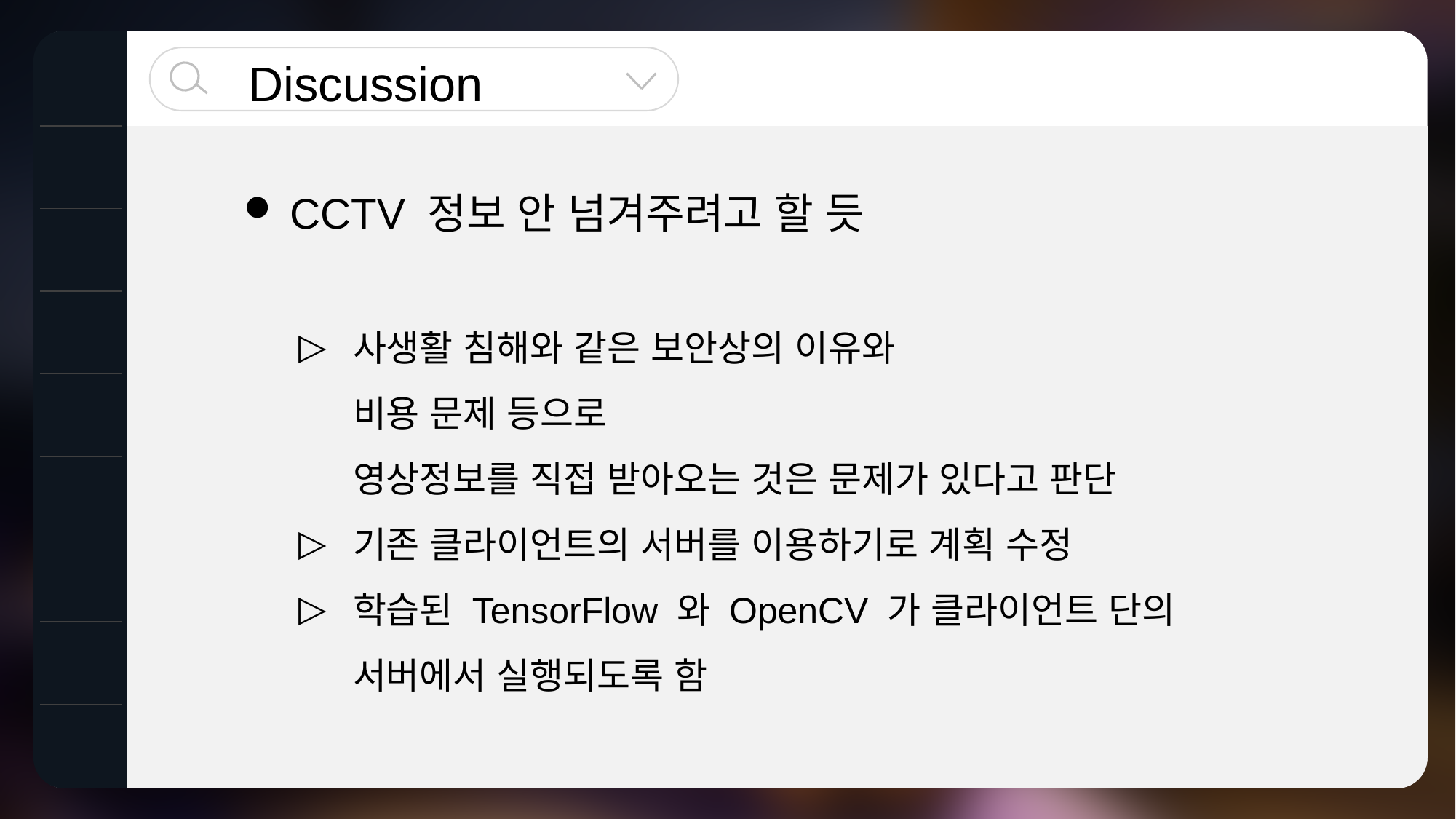

Discussion
 CCTV 정보 안 넘겨주려고 할 듯

사생활 침해와 같은 보안상의 이유와
비용 문제 등으로
영상정보를 직접 받아오는 것은 문제가 있다고 판단
기존 클라이언트의 서버를 이용하기로 계획 수정
학습된 TensorFlow 와 OpenCV 가 클라이언트 단의
서버에서 실행되도록 함